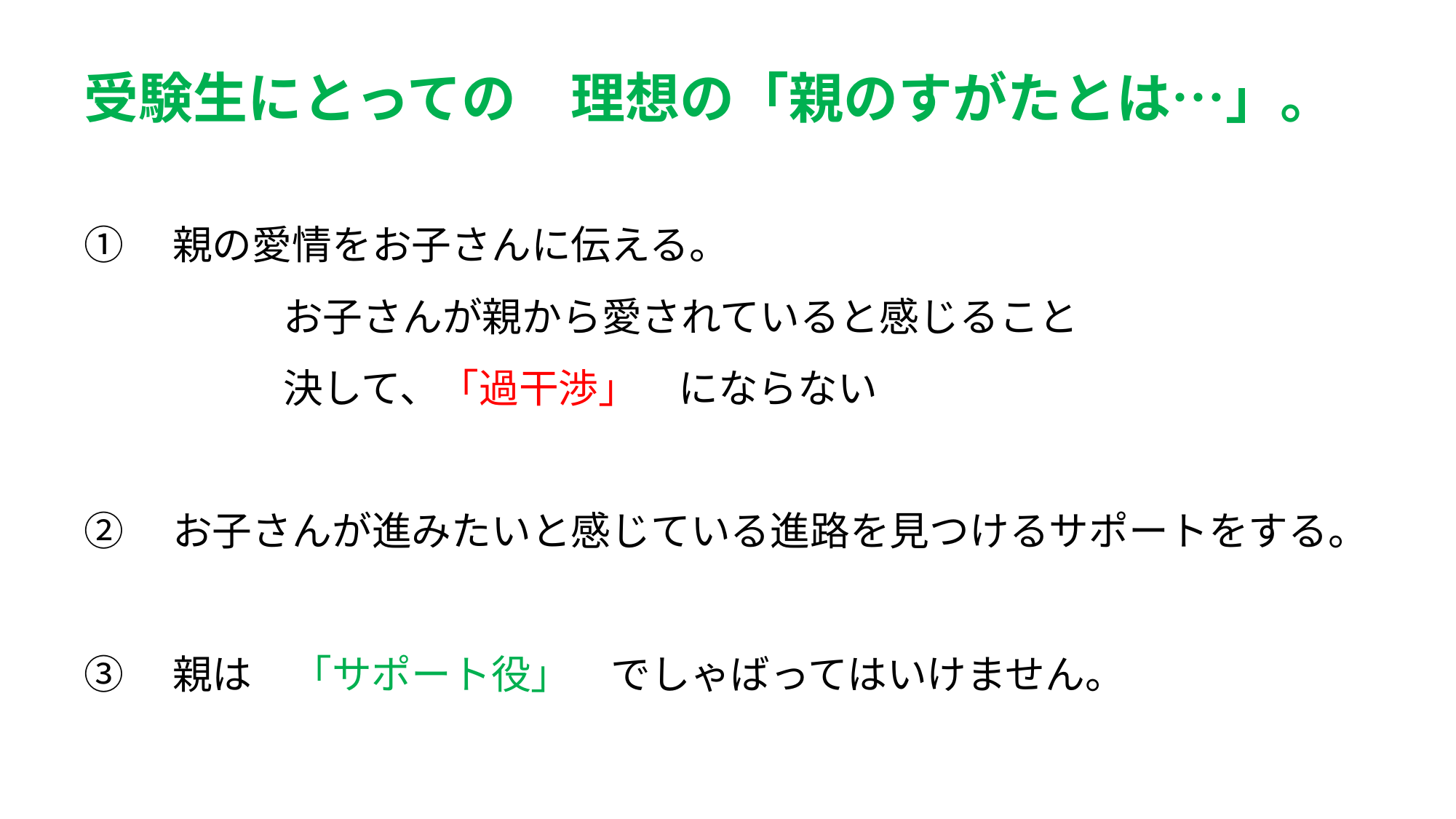

# 受験生にとっての　理想の「親のすがたとは…」。
①　親の愛情をお子さんに伝える。
　　　　　お子さんが親から愛されていると感じること
　　　　　決して、「過干渉」　にならない

②　お子さんが進みたいと感じている進路を見つけるサポートをする。

③　親は　「サポート役」　でしゃばってはいけません。